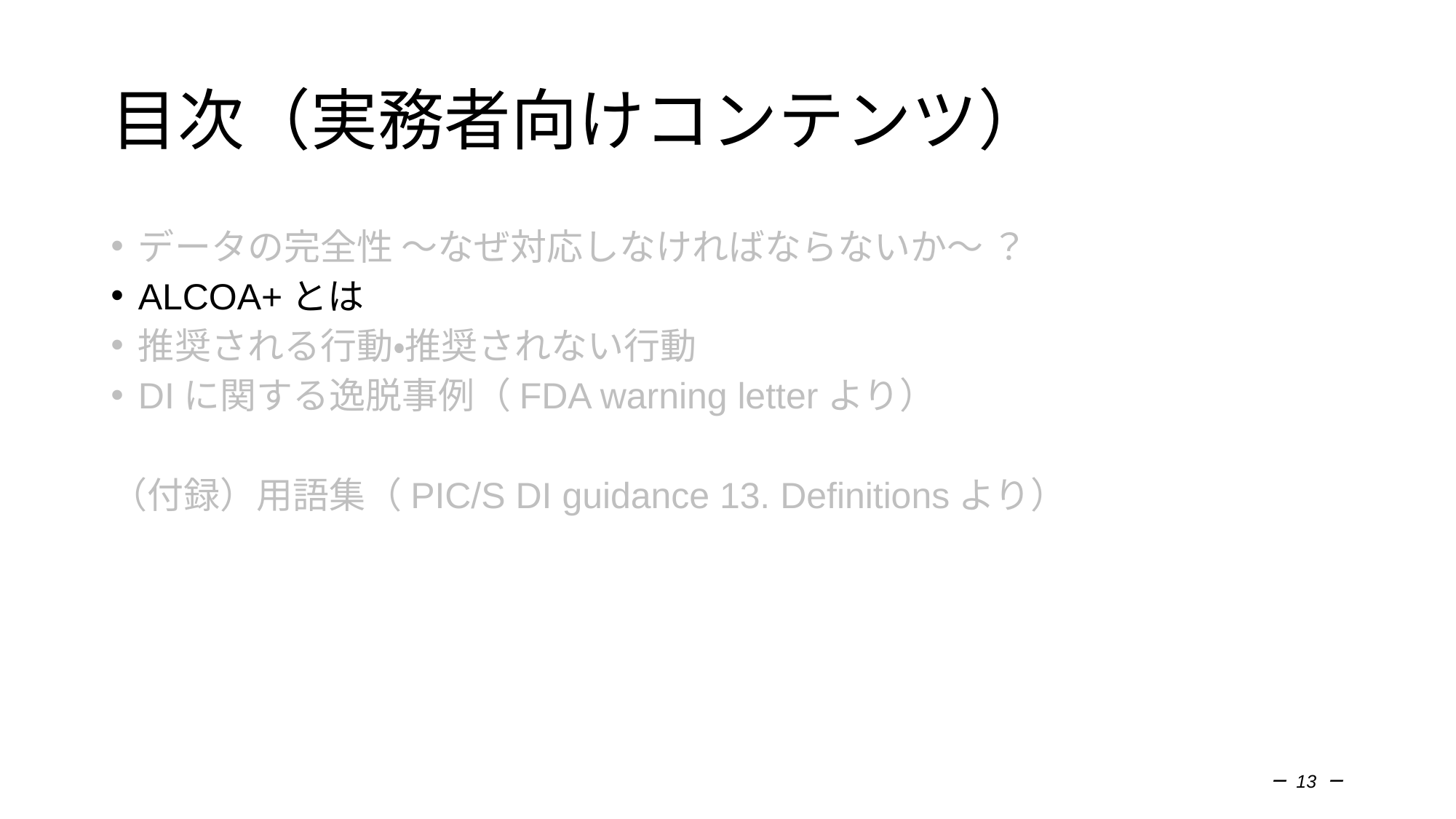

# 目次（実務者向けコンテンツ）
データの完全性 ～なぜ対応しなければならないか～ ？
ALCOA+とは
推奨される行動・推奨されない行動
DIに関する逸脱事例（FDA warning letterより）

（付録）用語集（PIC/S DI guidance 13. Definitionsより）
－ 13 －